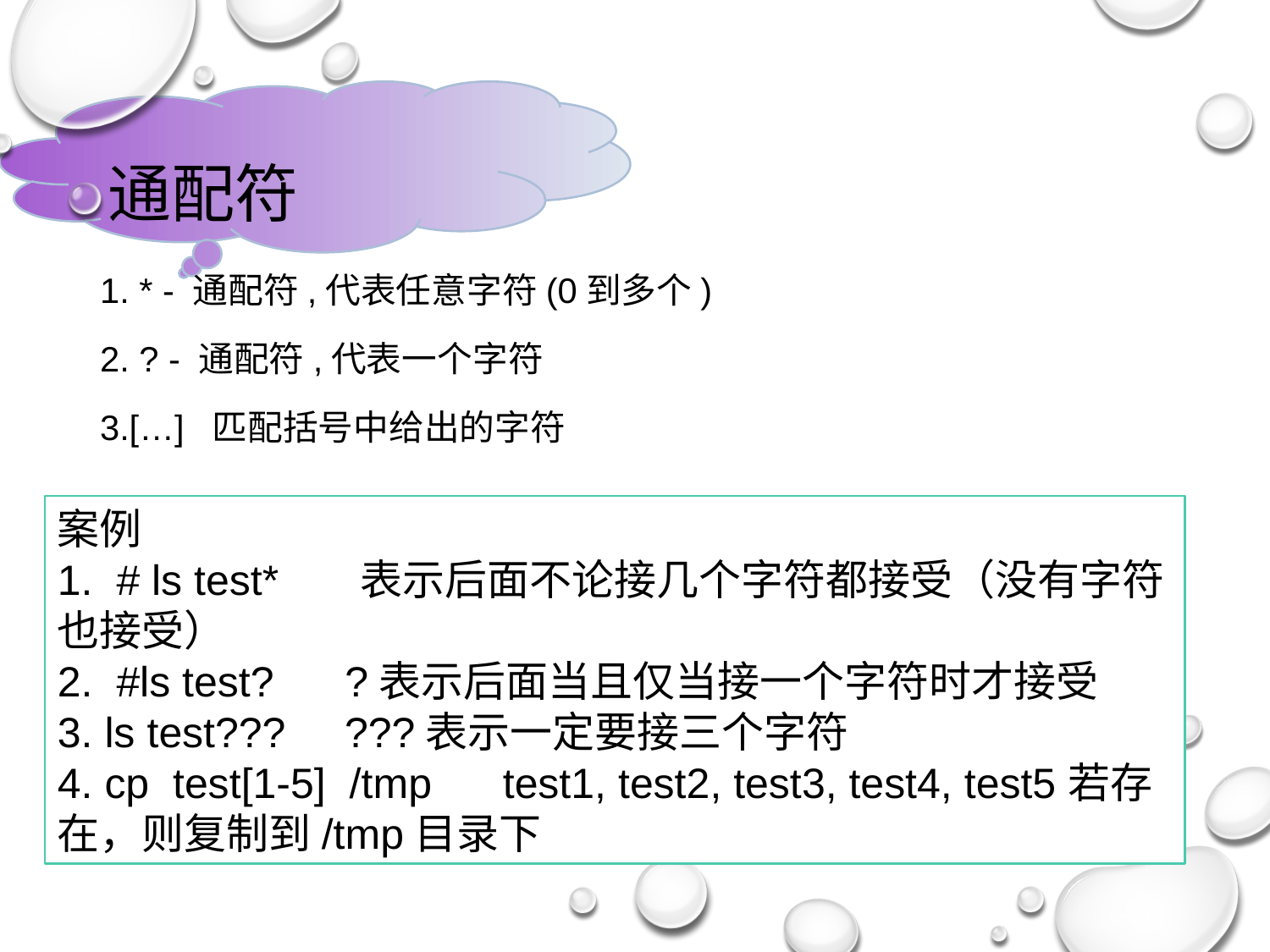

# 通配符
1. * - 通配符,代表任意字符(0到多个)
2. ? - 通配符,代表一个字符
3.[…]  匹配括号中给出的字符
案例
1.  # ls test*      表示后面不论接几个字符都接受（没有字符也接受）
2.  #ls test?      ?表示后面当且仅当接一个字符时才接受
3. ls test???     ???表示一定要接三个字符
4. cp  test[1-5]  /tmp      test1, test2, test3, test4, test5若存在，则复制到/tmp目录下